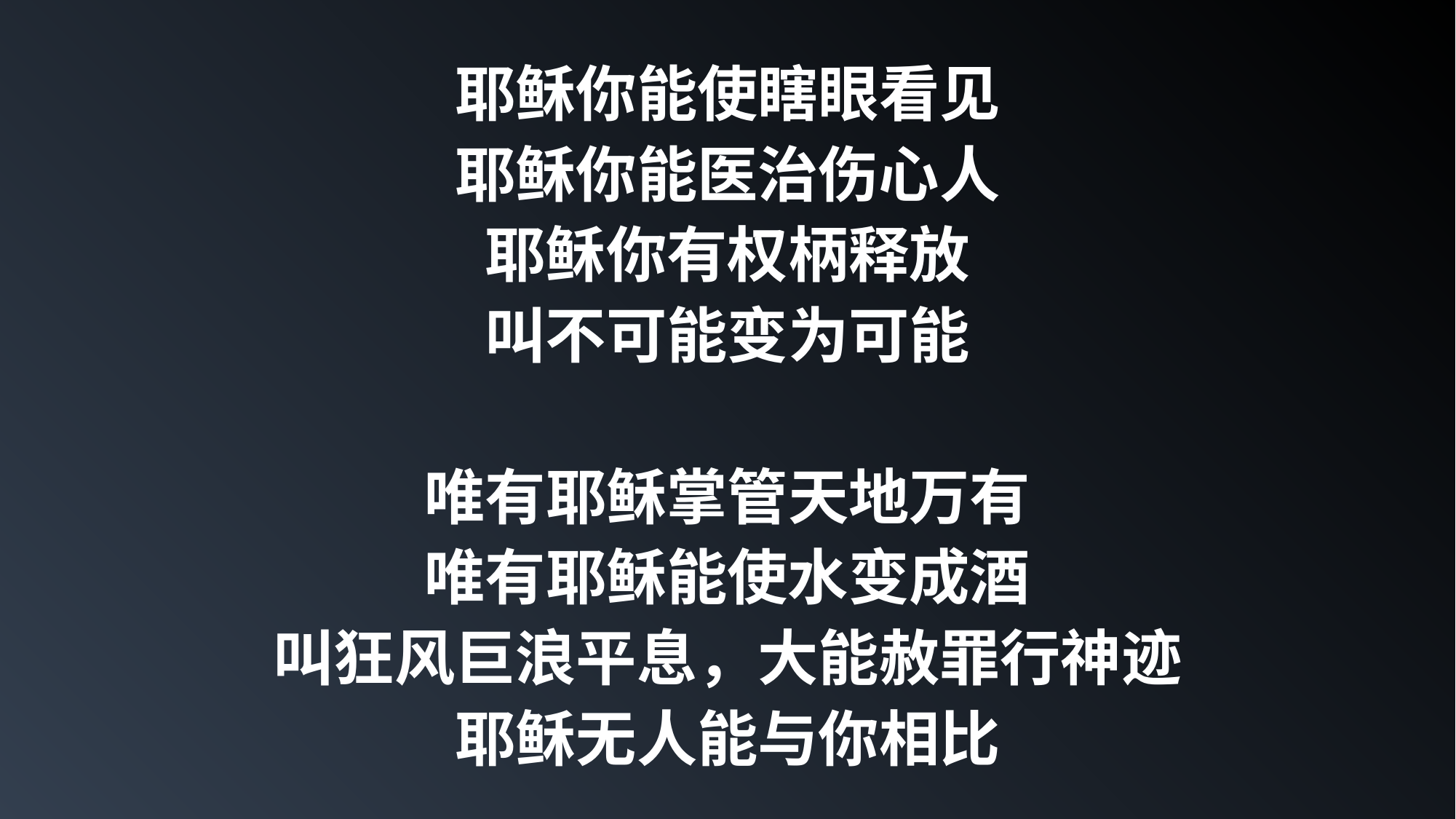

耶稣你能使瞎眼看见
耶稣你能医治伤心人
耶稣你有权柄释放
叫不可能变为可能

唯有耶稣掌管天地万有
唯有耶稣能使水变成酒
叫狂风巨浪平息，大能赦罪行神迹
耶稣无人能与你相比